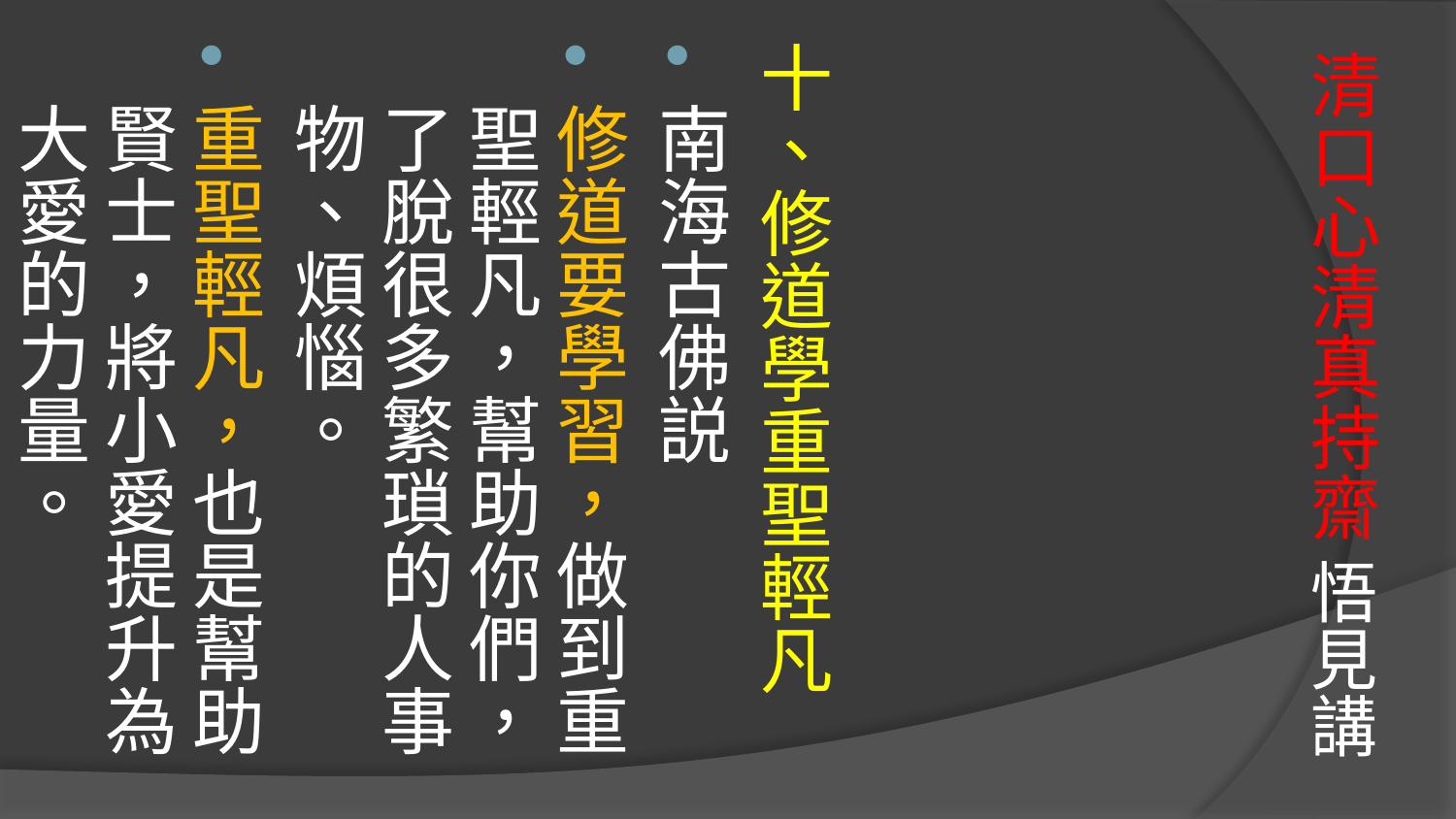

十、修道學重聖輕凡
南海古佛説
修道要學習，做到重聖輕凡，幫助你們，了脫很多繁瑣的人事物、煩惱。
重聖輕凡，也是幫助賢士，將小愛提升為大愛的力量。
# 清口心清真持齋 悟見講